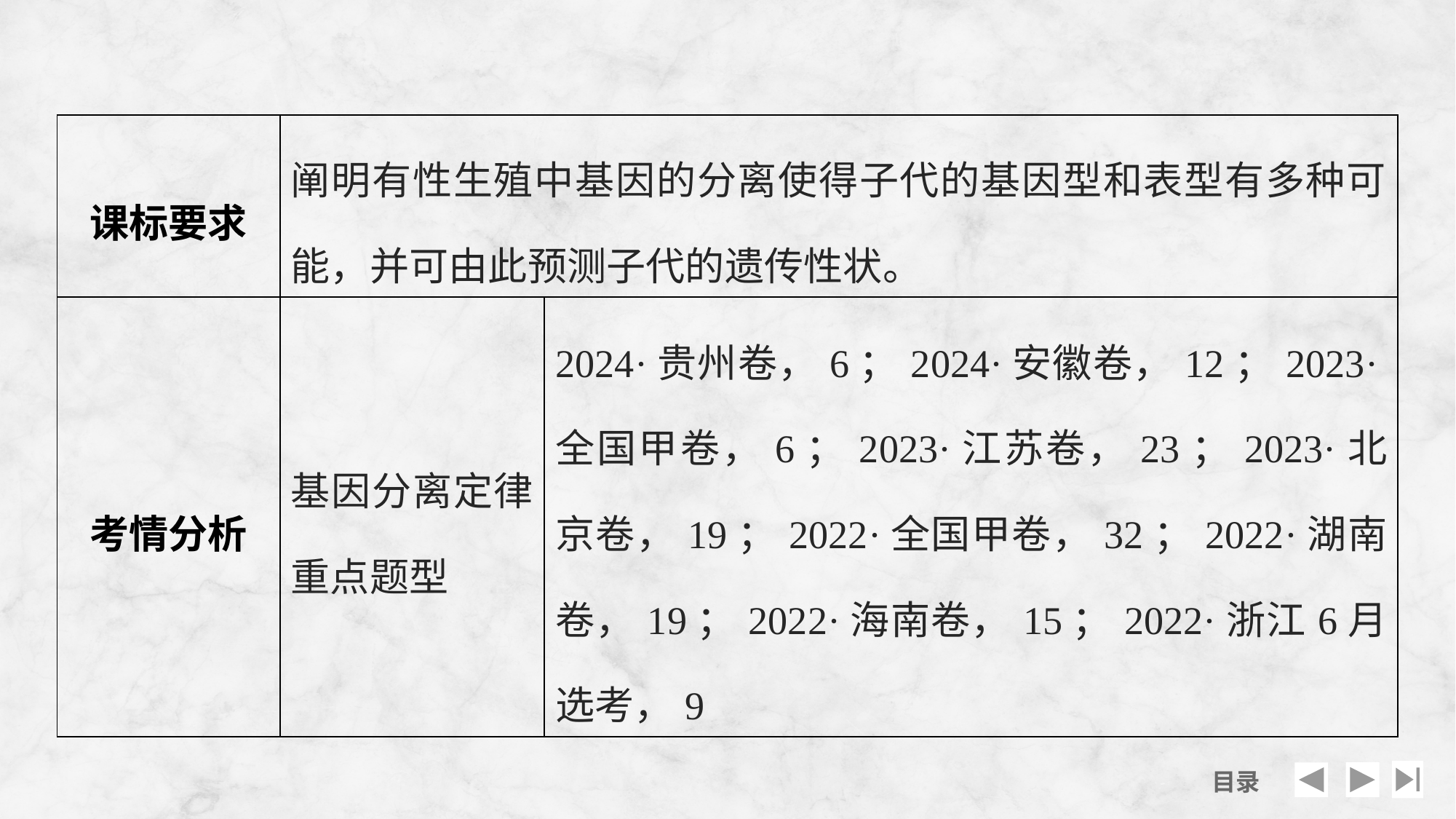

| 课标要求 | 阐明有性生殖中基因的分离使得子代的基因型和表型有多种可能，并可由此预测子代的遗传性状。 |  |
| --- | --- | --- |
| 考情分析 | 基因分离定律重点题型 | 2024·贵州卷，6；2024·安徽卷，12；2023·全国甲卷，6；2023·江苏卷，23；2023·北京卷，19；2022·全国甲卷，32；2022·湖南卷，19；2022·海南卷，15；2022·浙江6月选考，9 |